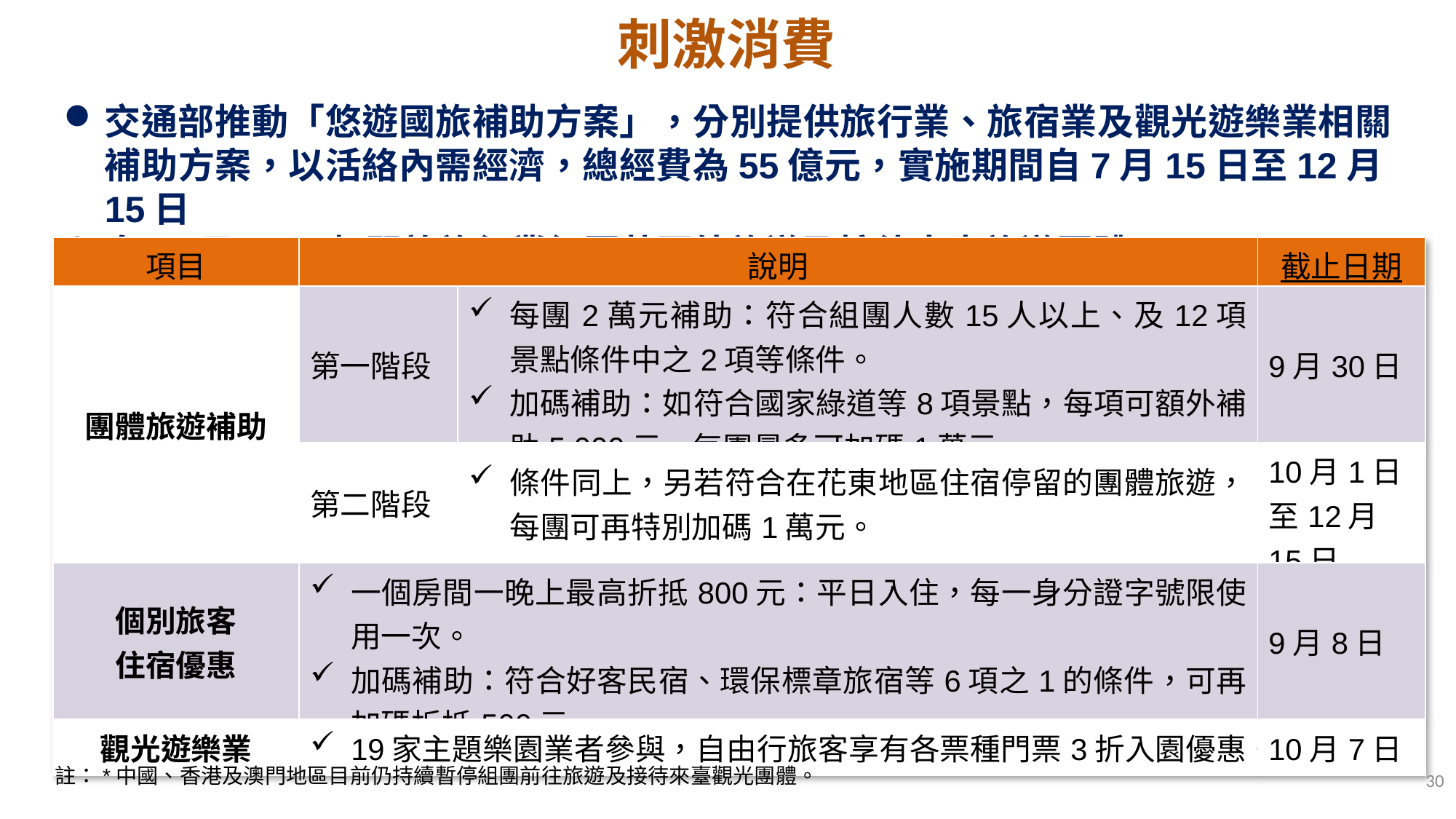

刺激消費
交通部推動「悠遊國旅補助方案」，分別提供旅行業、旅宿業及觀光遊樂業相關補助方案，以活絡內需經濟，總經費為55億元，實施期間自7月15日至12月15日
自10月13日起開放旅行業組團赴國外旅遊及接待來臺旅遊團體*
| 項目 | 說明 |  | 截止日期 |
| --- | --- | --- | --- |
| 團體旅遊補助 | 第一階段 | 每團2萬元補助：符合組團人數15人以上、及12項景點條件中之2項等條件。 加碼補助：如符合國家綠道等8項景點，每項可額外補助5,000元，每團最多可加碼1萬元。 | 9月30日 |
|  | 第二階段 | 條件同上，另若符合在花東地區住宿停留的團體旅遊，每團可再特別加碼1萬元。 | 10月1日至12月15日 |
| 個別旅客 住宿優惠 | 一個房間一晚上最高折抵800元：平日入住，每一身分證字號限使用一次。 加碼補助：符合好客民宿、環保標章旅宿等6項之1的條件，可再加碼折抵500元。 |  | 9月8日 |
| 觀光遊樂業 | 19家主題樂園業者參與，自由行旅客享有各票種門票3折入園優惠。 |  | 10月7日 |
註：*中國、香港及澳門地區目前仍持續暫停組團前往旅遊及接待來臺觀光團體。
30